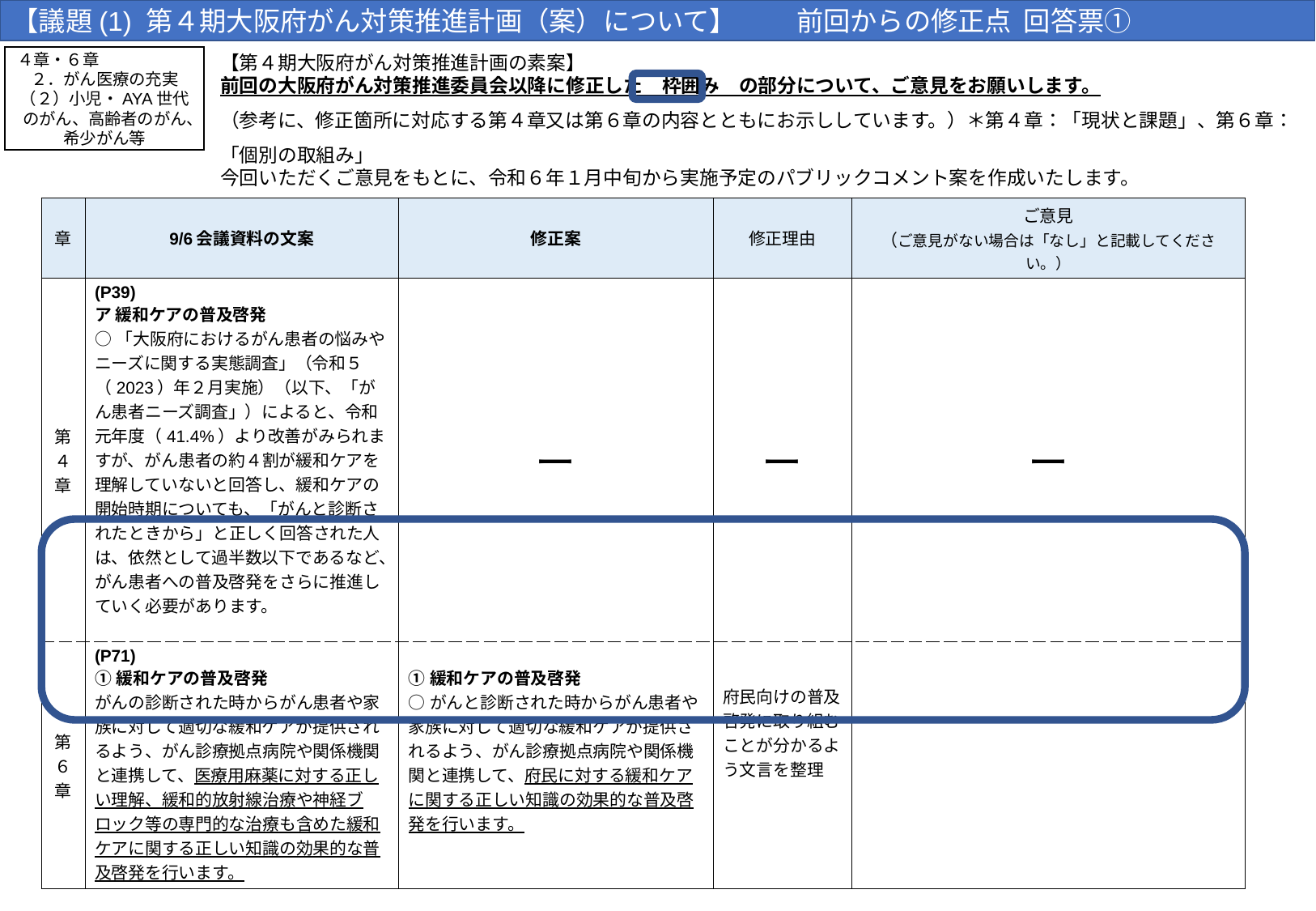

【議題(1) 第４期大阪府がん対策推進計画（案）について】 　　前回からの修正点  回答票①
【第４期大阪府がん対策推進計画の素案】
前回の大阪府がん対策推進委員会以降に修正した　枠囲み　の部分について、ご意見をお願いします。
（参考に、修正箇所に対応する第４章又は第６章の内容とともにお示ししています。）＊第４章：「現状と課題」、第６章：「個別の取組み」
今回いただくご意見をもとに、令和６年１月中旬から実施予定のパブリックコメント案を作成いたします。
４章・６章
２．がん医療の充実
（２）小児・AYA世代のがん、高齢者のがん、
希少がん等

| 章 | 9/6会議資料の文案 | 修正案 | 修正理由 | ご意見 （ご意見がない場合は「なし」と記載してください。） |
| --- | --- | --- | --- | --- |
| 第４章 | (P39) ア 緩和ケアの普及啓発 ○「大阪府におけるがん患者の悩みやニーズに関する実態調査」（令和５（2023）年２月実施）（以下、「がん患者ニーズ調査」）によると、令和元年度（41.4%）より改善がみられますが、がん患者の約４割が緩和ケアを理解していないと回答し、緩和ケアの開始時期についても、「がんと診断されたときから」と正しく回答された人は、依然として過半数以下であるなど、がん患者への普及啓発をさらに推進していく必要があります。 | ー | ー | ー |
| 第６章 | (P71) ①緩和ケアの普及啓発 がんの診断された時からがん患者や家族に対して適切な緩和ケアが提供されるよう、がん診療拠点病院や関係機関と連携して、医療用麻薬に対する正しい理解、緩和的放射線治療や神経ブロック等の専門的な治療も含めた緩和ケアに関する正しい知識の効果的な普及啓発を行います。 | ①緩和ケアの普及啓発 ○がんと診断された時からがん患者や家族に対して適切な緩和ケアが提供されるよう、がん診療拠点病院や関係機関と連携して、府民に対する緩和ケアに関する正しい知識の効果的な普及啓発を行います。 | 府民向けの普及啓発に取り組むことが分かるよう文言を整理 |  |

14